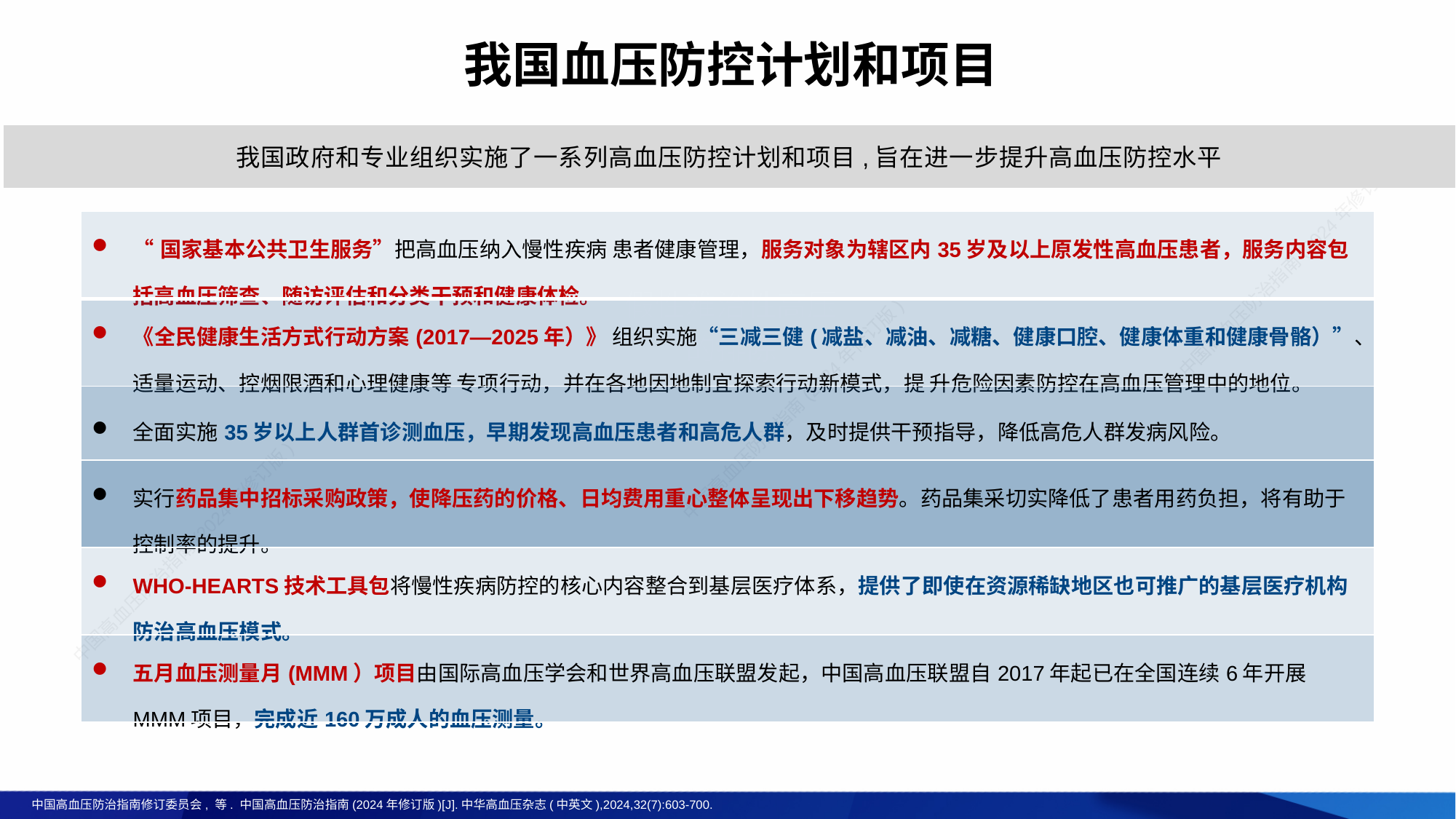

我国血压防控计划和项目
我国政府和专业组织实施了一系列高血压防控计划和项目,旨在进一步提升高血压防控水平
| “国家基本公共卫生服务”把高血压纳入慢性疾病 患者健康管理，服务对象为辖区内35岁及以上原发性高血压患者，服务内容包括高血压筛查、随访评估和分类干预和健康体检。 |
| --- |
| 《全民健康生活方式行动方案(2017—2025年）》 组织实施“三减三健(减盐、减油、减糖、健康口腔、健康体重和健康骨骼）”、适量运动、控烟限酒和心理健康等 专项行动，并在各地因地制宜探索行动新模式，提 升危险因素防控在高血压管理中的地位。 |
| 全面实施35岁以上人群首诊测血压，早期发现高血压患者和高危人群，及时提供干预指导，降低高危人群发病风险。 |
| 实行药品集中招标采购政策，使降压药的价格、日均费用重心整体呈现出下移趋势。药品集采切实降低了患者用药负担，将有助于控制率的提升。 |
| WHO-HEARTS技术工具包将慢性疾病防控的核心内容整合到基层医疗体系，提供了即使在资源稀缺地区也可推广的基层医疗机构防治高血压模式。 |
| 五月血压测量月(MMM）项目由国际高血压学会和世界高血压联盟发起，中国高血压联盟自2017年起已在全国连续6年开展MMM项目，完成近160万成人的血压测量。 |
假性难治性高压的排除